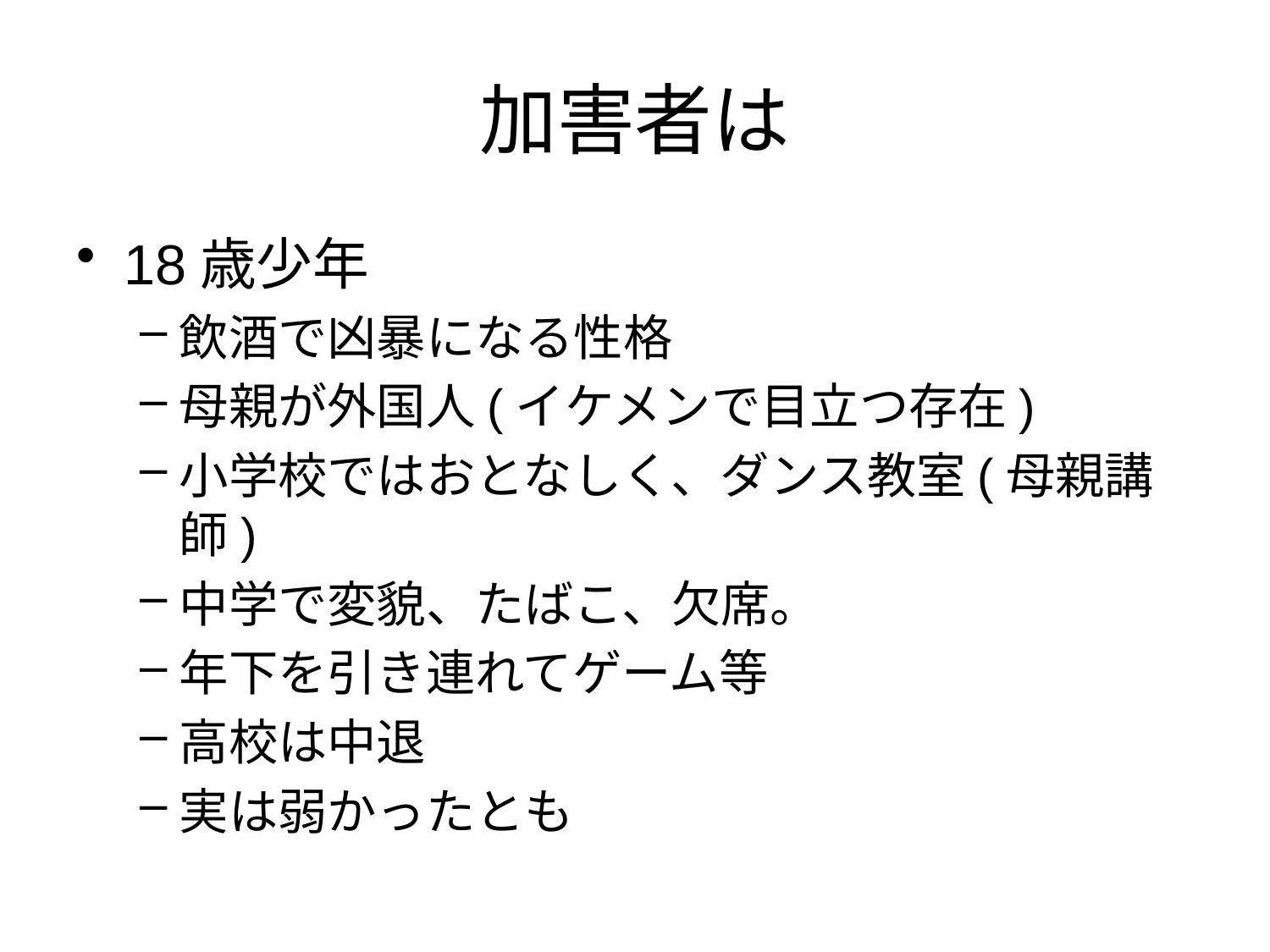

# 加害者は
18歳少年
飲酒で凶暴になる性格
母親が外国人(イケメンで目立つ存在)
小学校ではおとなしく、ダンス教室(母親講師)
中学で変貌、たばこ、欠席。
年下を引き連れてゲーム等
高校は中退
実は弱かったとも